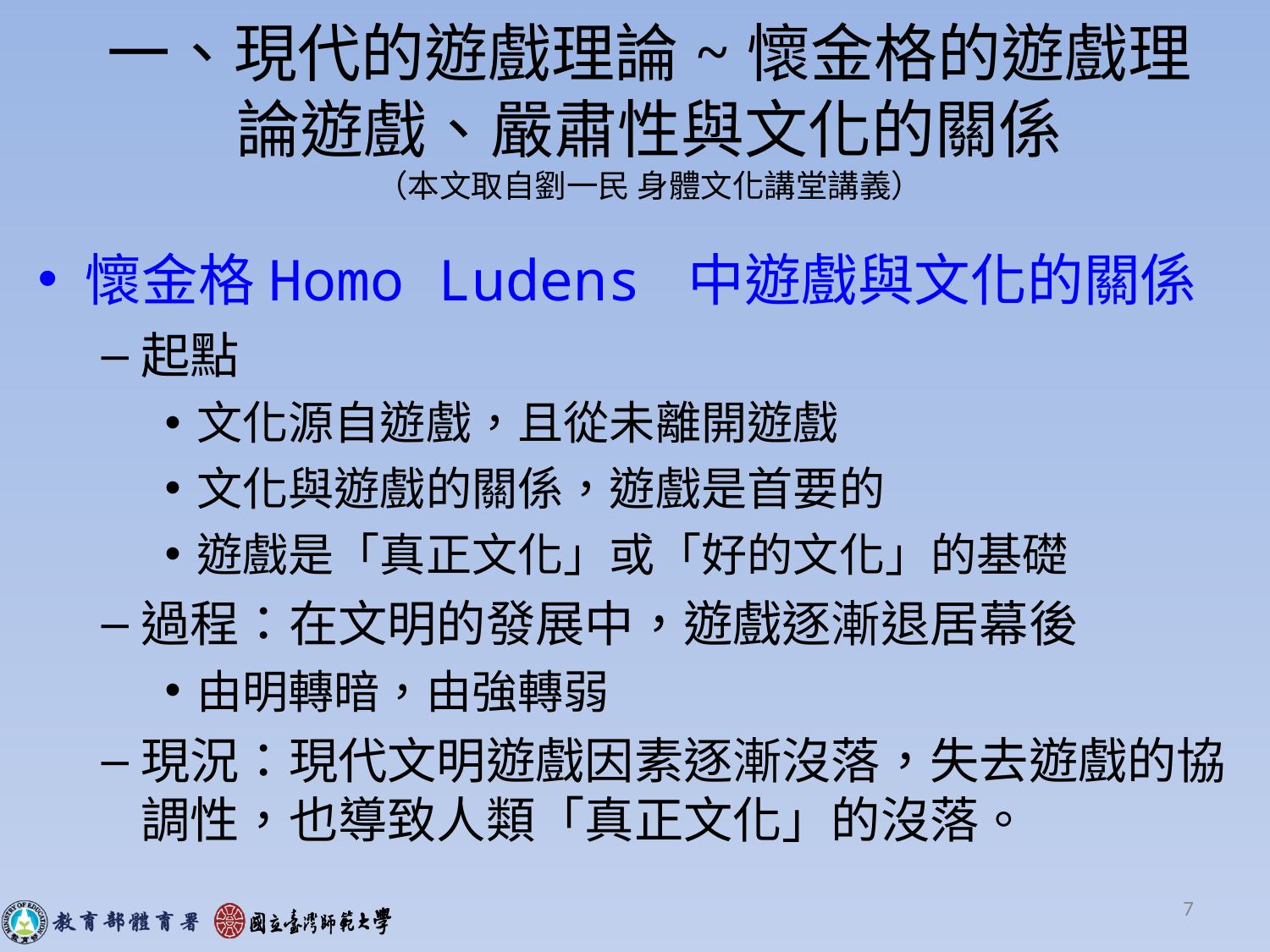

一、現代的遊戲理論~懷金格的遊戲理論遊戲、嚴肅性與文化的關係
（本文取自劉一民 身體文化講堂講義）
懷金格Homo Ludens 中遊戲與文化的關係
起點
文化源自遊戲，且從未離開遊戲
文化與遊戲的關係，遊戲是首要的
遊戲是「真正文化」或「好的文化」的基礎
過程：在文明的發展中，遊戲逐漸退居幕後
由明轉暗，由強轉弱
現況：現代文明遊戲因素逐漸沒落，失去遊戲的協調性，也導致人類「真正文化」的沒落。

7